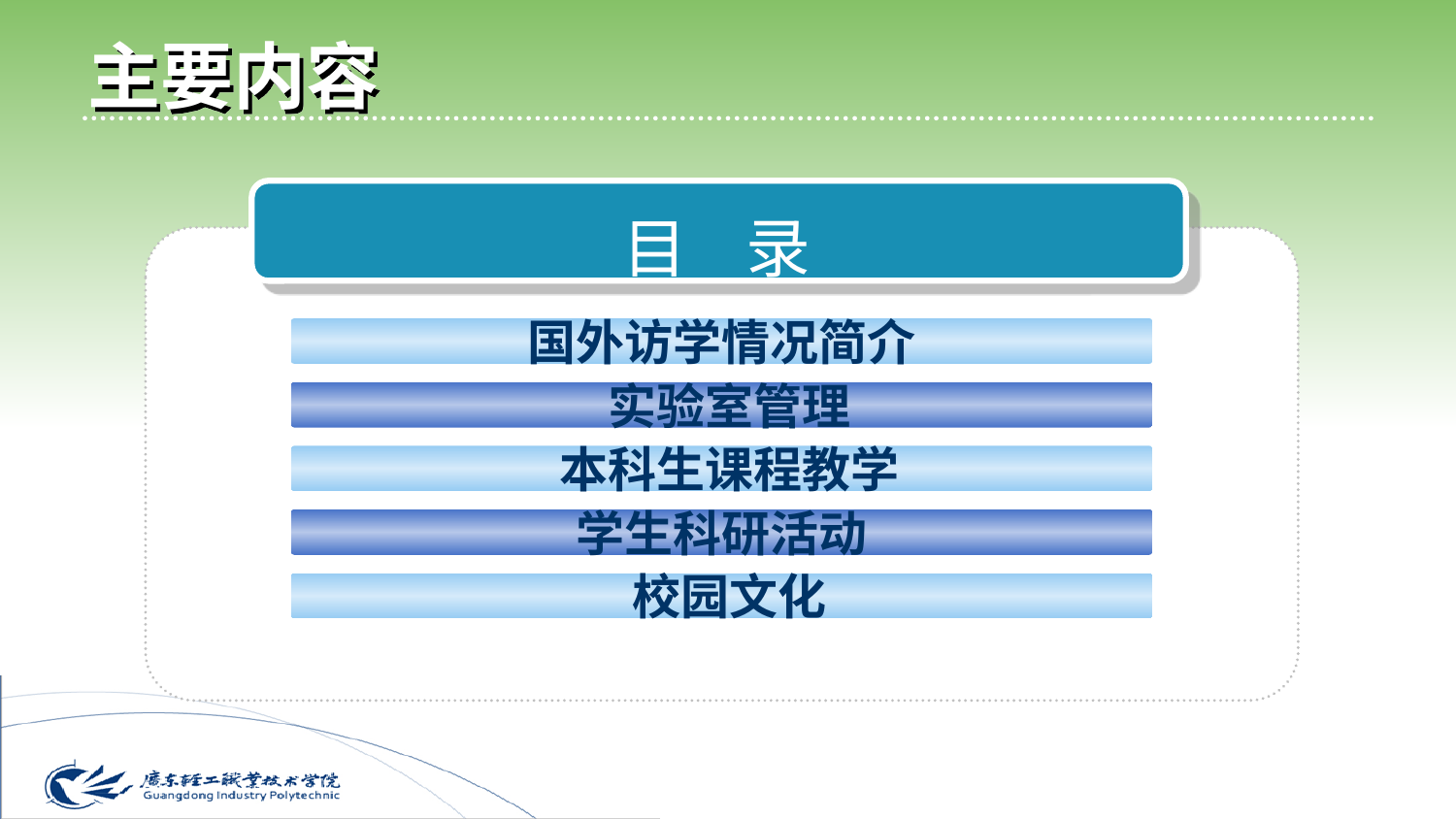

# 主要内容

目    录

国外访学情况简介
 实验室管理
 本科生课程教学
学生科研活动
 校园文化